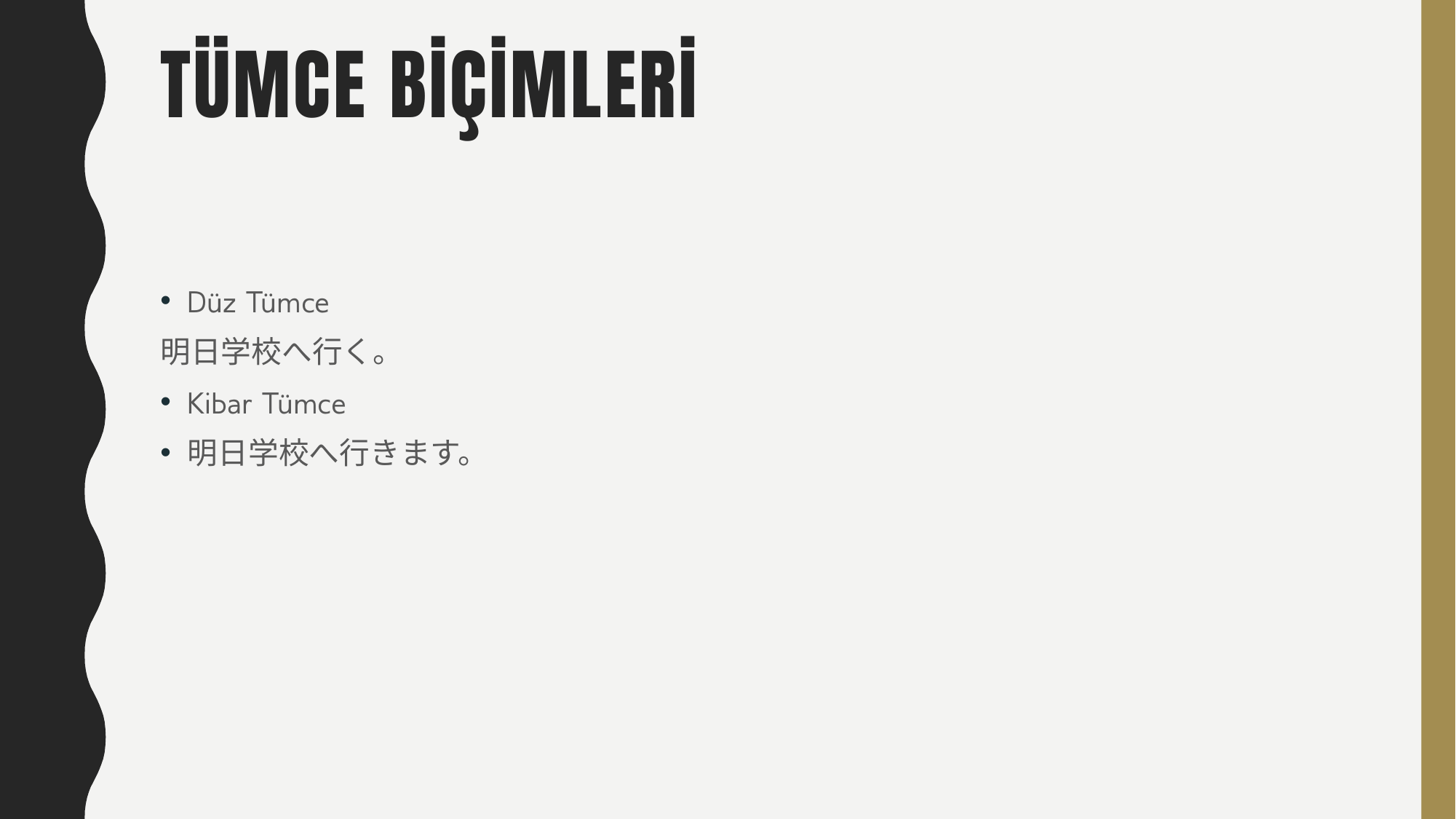

# Tümce BİÇİMLERİ
Düz Tümce
明日学校へ行く。
Kibar Tümce
明日学校へ行きます。